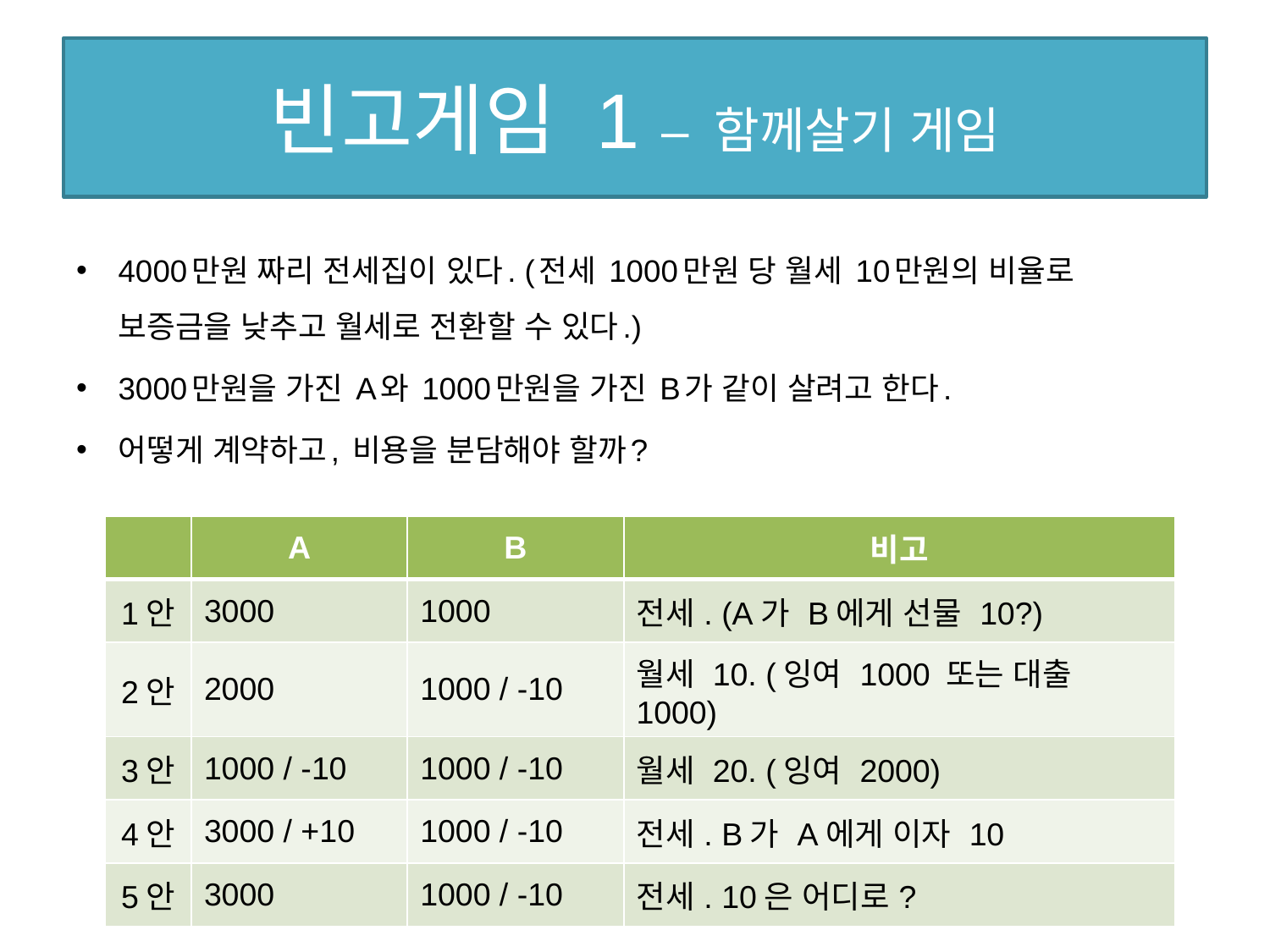

# 빈고게임 1 – 함께살기 게임
4000만원 짜리 전세집이 있다. (전세 1000만원 당 월세 10만원의 비율로 보증금을 낮추고 월세로 전환할 수 있다.)
3000만원을 가진 A와 1000만원을 가진 B가 같이 살려고 한다.
어떻게 계약하고, 비용을 분담해야 할까?

|  | A | B | 비고 |
| --- | --- | --- | --- |
| 1안 | 3000 | 1000 | 전세. (A가 B에게 선물 10?) |
| 2안 | 2000 | 1000 / -10 | 월세 10. (잉여 1000 또는 대출 1000) |
| 3안 | 1000 / -10 | 1000 / -10 | 월세 20. (잉여 2000) |
| 4안 | 3000 / +10 | 1000 / -10 | 전세. B가 A에게 이자 10 |
| 5안 | 3000 | 1000 / -10 | 전세. 10은 어디로? |